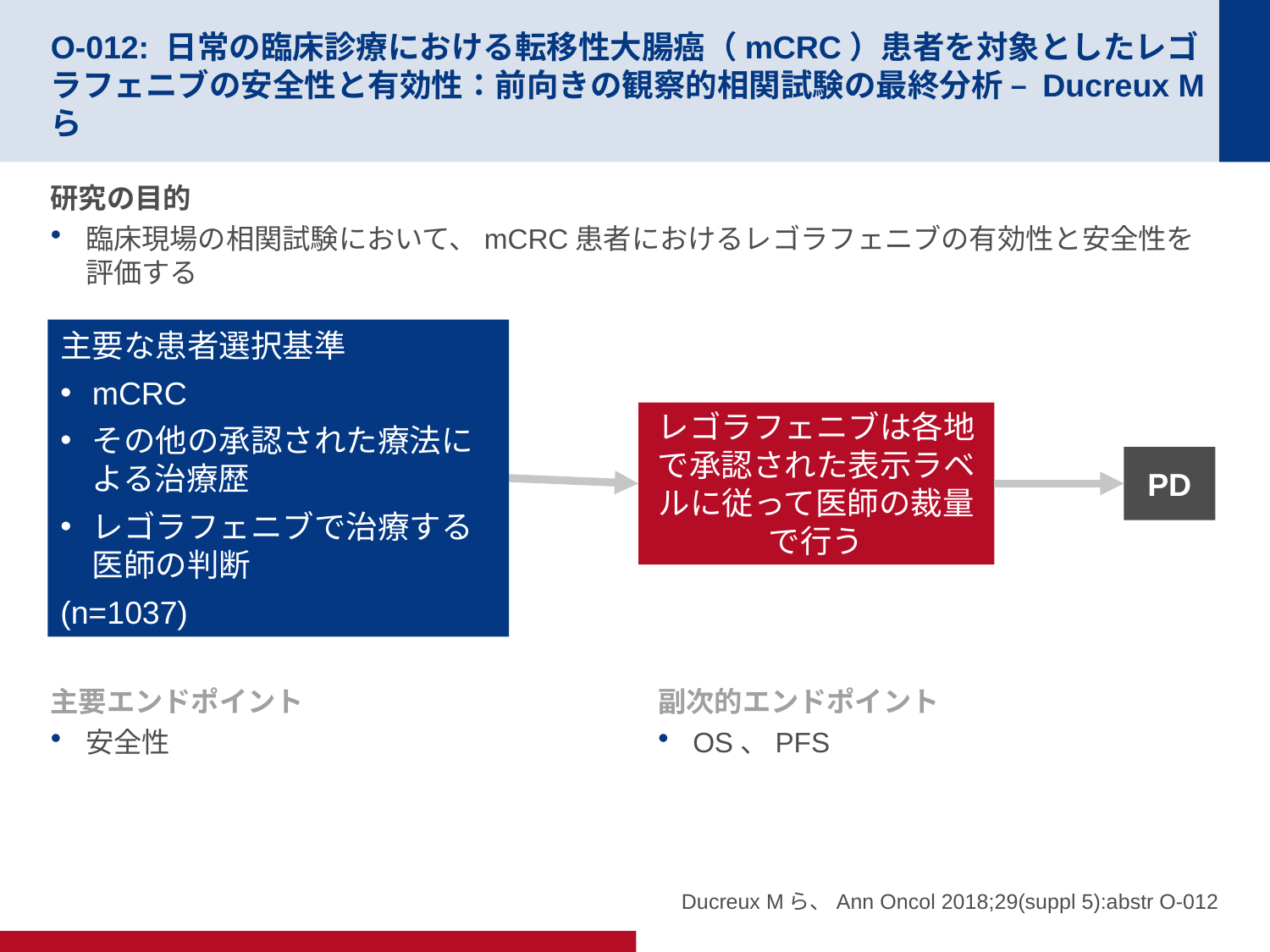

# O-012: 日常の臨床診療における転移性大腸癌（mCRC）患者を対象としたレゴラフェニブの安全性と有効性：前向きの観察的相関試験の最終分析 – Ducreux Mら
研究の目的
臨床現場の相関試験において、mCRC患者におけるレゴラフェニブの有効性と安全性を評価する
主要な患者選択基準
mCRC
その他の承認された療法による治療歴
レゴラフェニブで治療する医師の判断
(n=1037)
レゴラフェニブは各地で承認された表示ラベルに従って医師の裁量で行う
PD
主要エンドポイント
安全性

副次的エンドポイント
OS、PFS
Ducreux Mら、Ann Oncol 2018;29(suppl 5):abstr O-012